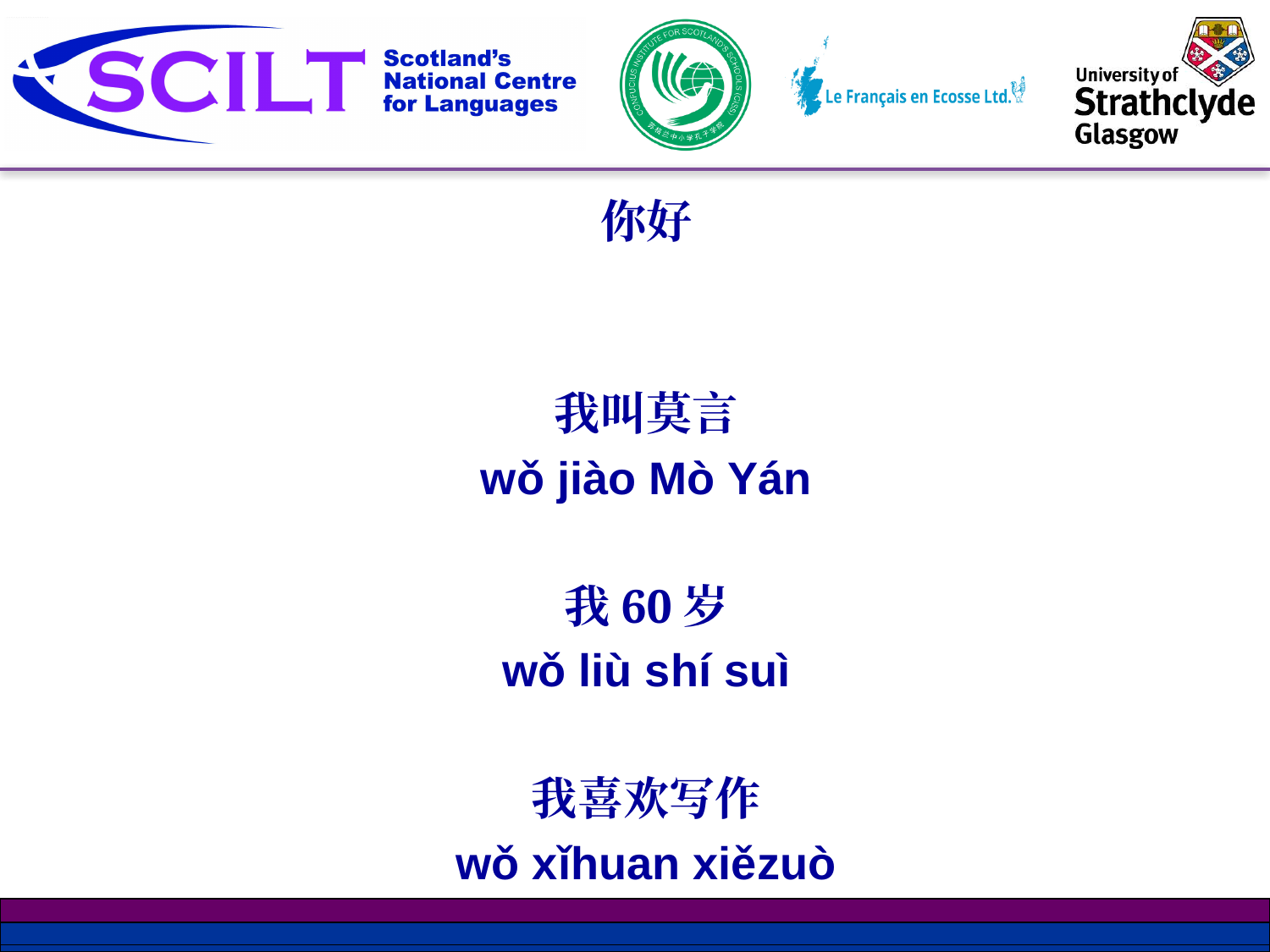

你好

我叫莫言
wǒ jiào Mò Yán

我60岁
wǒ liù shí suì

我喜欢写作
wǒ xǐhuan xiězuò